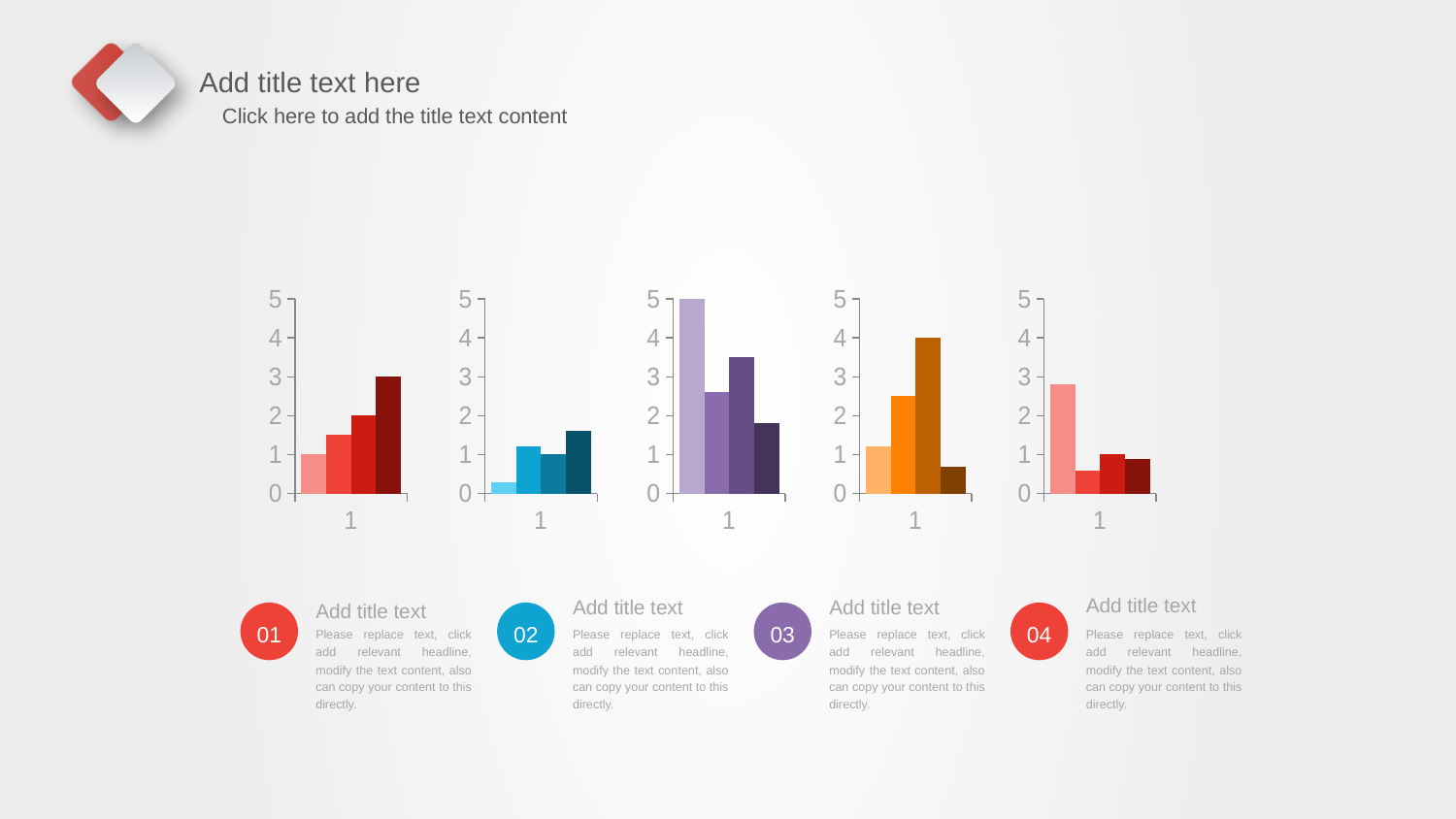

### Chart

| Category |  |  |  |  |
|---|---|---|---|---|

### Chart

| Category |  |  |  |  |
|---|---|---|---|---|

### Chart

| Category |  |  |  |  |
|---|---|---|---|---|

### Chart

| Category |  |  |  |  |
|---|---|---|---|---|

### Chart

| Category |  |  |  |  |
|---|---|---|---|---|
Add title text
Add title text
Add title text
Add title text
01
02
03
04
Please replace text, click add relevant headline, modify the text content, also can copy your content to this directly.
Please replace text, click add relevant headline, modify the text content, also can copy your content to this directly.
Please replace text, click add relevant headline, modify the text content, also can copy your content to this directly.
Please replace text, click add relevant headline, modify the text content, also can copy your content to this directly.
PPT下载 http://www.1ppt.com/xiazai/